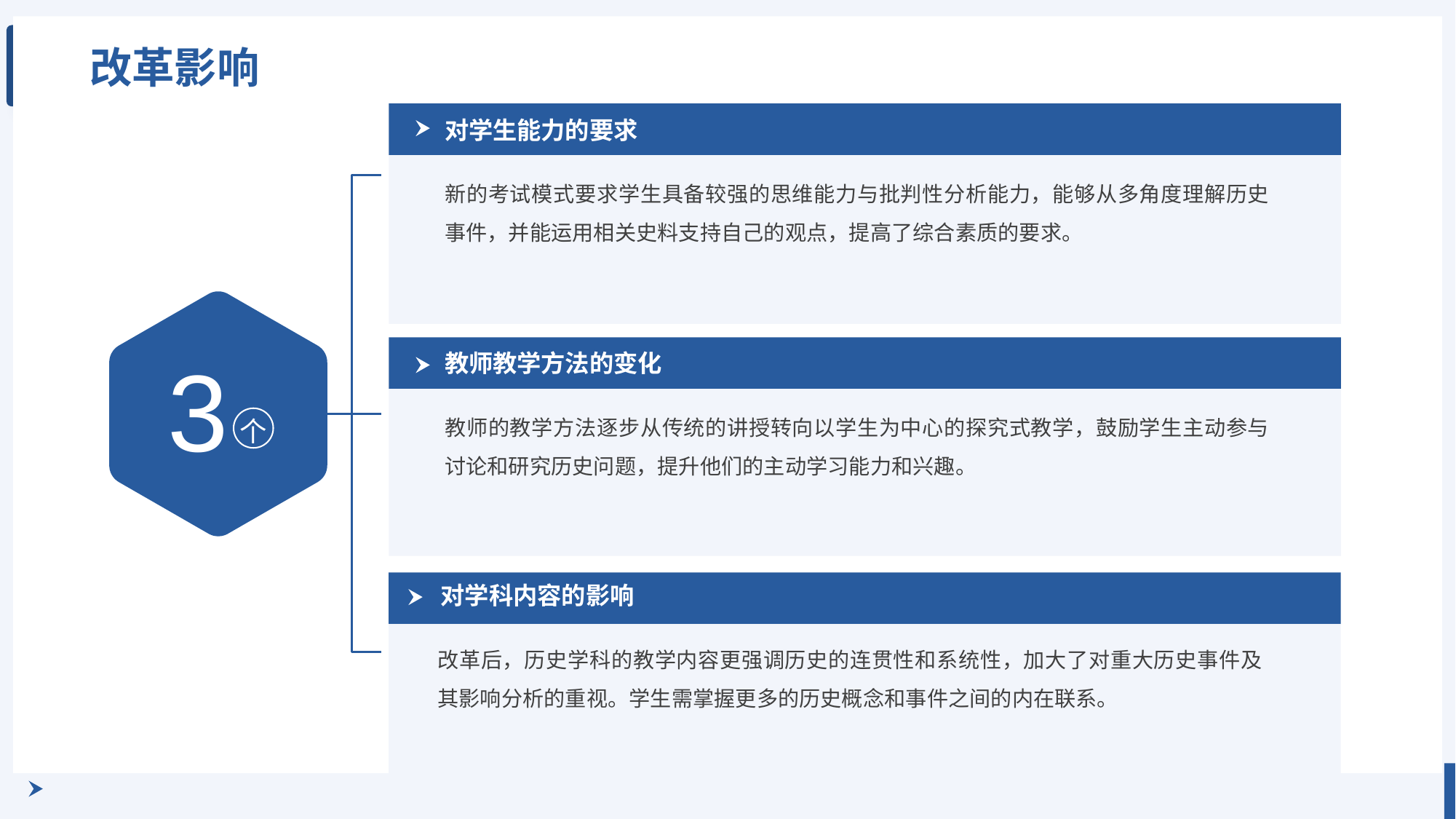

改革影响

对学生能力的要求

新的考试模式要求学生具备较强的思维能力与批判性分析能力，能够从多角度理解历史事件，并能运用相关史料支持自己的观点，提高了综合素质的要求。

3

教师教学方法的变化

教师的教学方法逐步从传统的讲授转向以学生为中心的探究式教学，鼓励学生主动参与讨论和研究历史问题，提升他们的主动学习能力和兴趣。

个

对学科内容的影响

改革后，历史学科的教学内容更强调历史的连贯性和系统性，加大了对重大历史事件及其影响分析的重视。学生需掌握更多的历史概念和事件之间的内在联系。